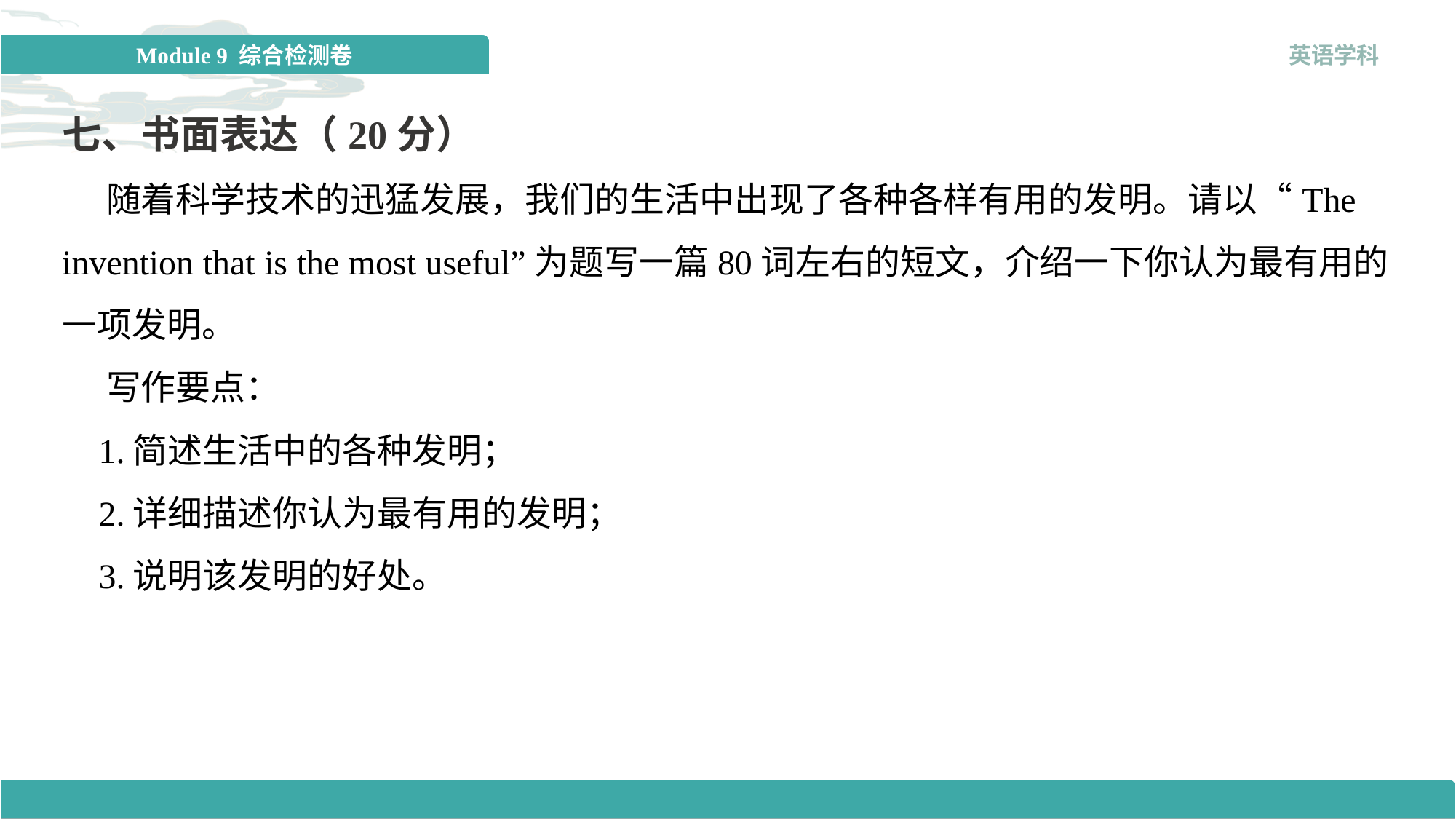

七、书面表达（20分）
    随着科学技术的迅猛发展，我们的生活中出现了各种各样有用的发明。请以“The invention that is the most useful”为题写一篇80词左右的短文，介绍一下你认为最有用的一项发明。
    写作要点：
    1.简述生活中的各种发明；
    2.详细描述你认为最有用的发明；
    3.说明该发明的好处。